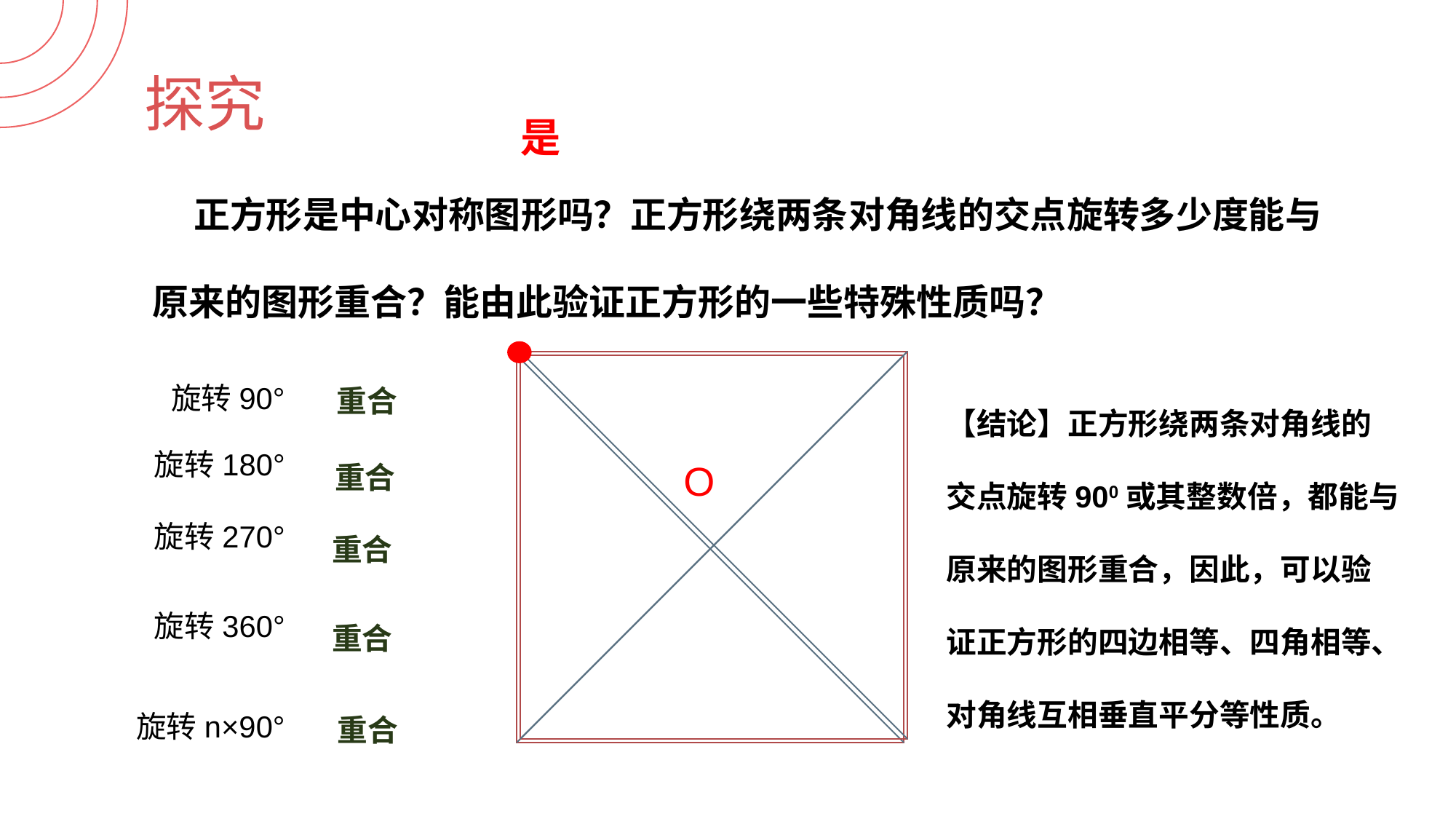

探究
是
    正方形是中心对称图形吗？正方形绕两条对角线的交点旋转多少度能与原来的图形重合？能由此验证正方形的一些特殊性质吗？

【结论】正方形绕两条对角线的交点旋转900或其整数倍，都能与原来的图形重合，因此，可以验证正方形的四边相等、四角相等、对角线互相垂直平分等性质。
旋转90°
重合
旋转180°
O
重合
旋转270°
重合
旋转360°
重合
旋转n×90°
重合